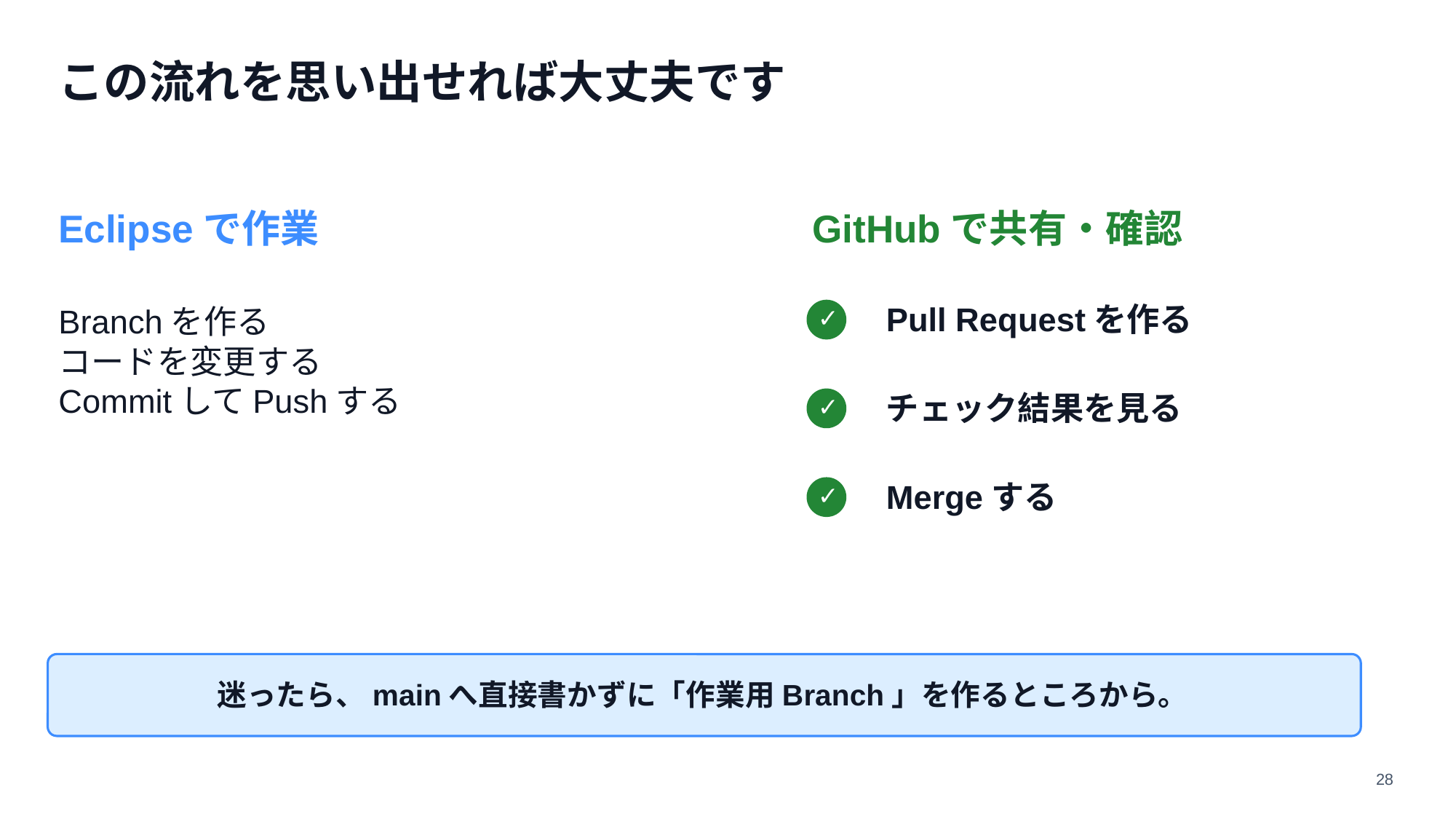

この流れを思い出せれば大丈夫です
Eclipseで作業
GitHubで共有・確認
Pull Requestを作る
Branchを作る
コードを変更する
CommitしてPushする
✓

チェック結果を見る
✓

Mergeする
✓

迷ったら、mainへ直接書かずに「作業用Branch」を作るところから。
28